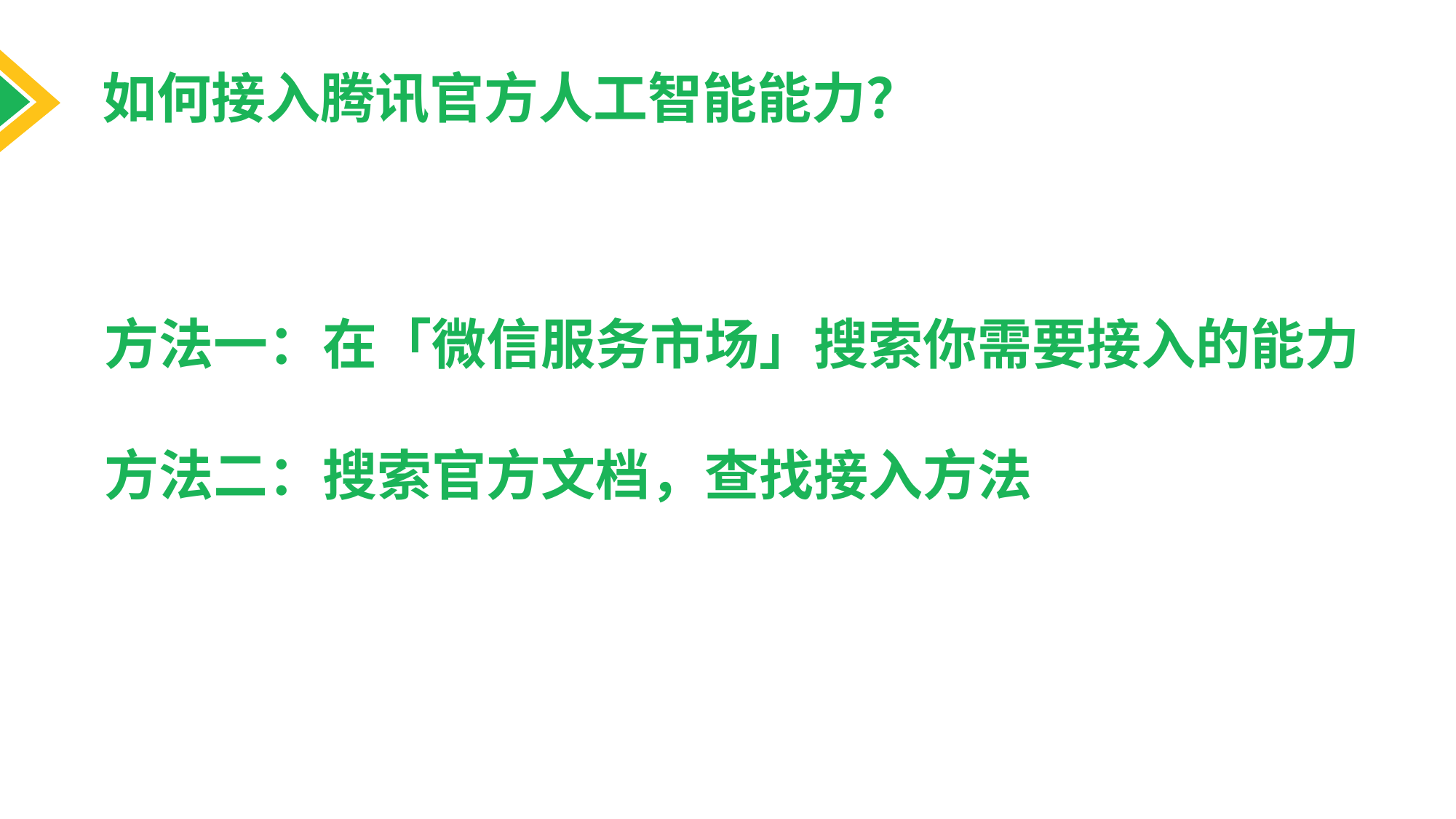

如何接入腾讯官方人工智能能力？

方法一：在「微信服务市场」搜索你需要接入的能力

方法二：搜索官方文档，查找接入方法